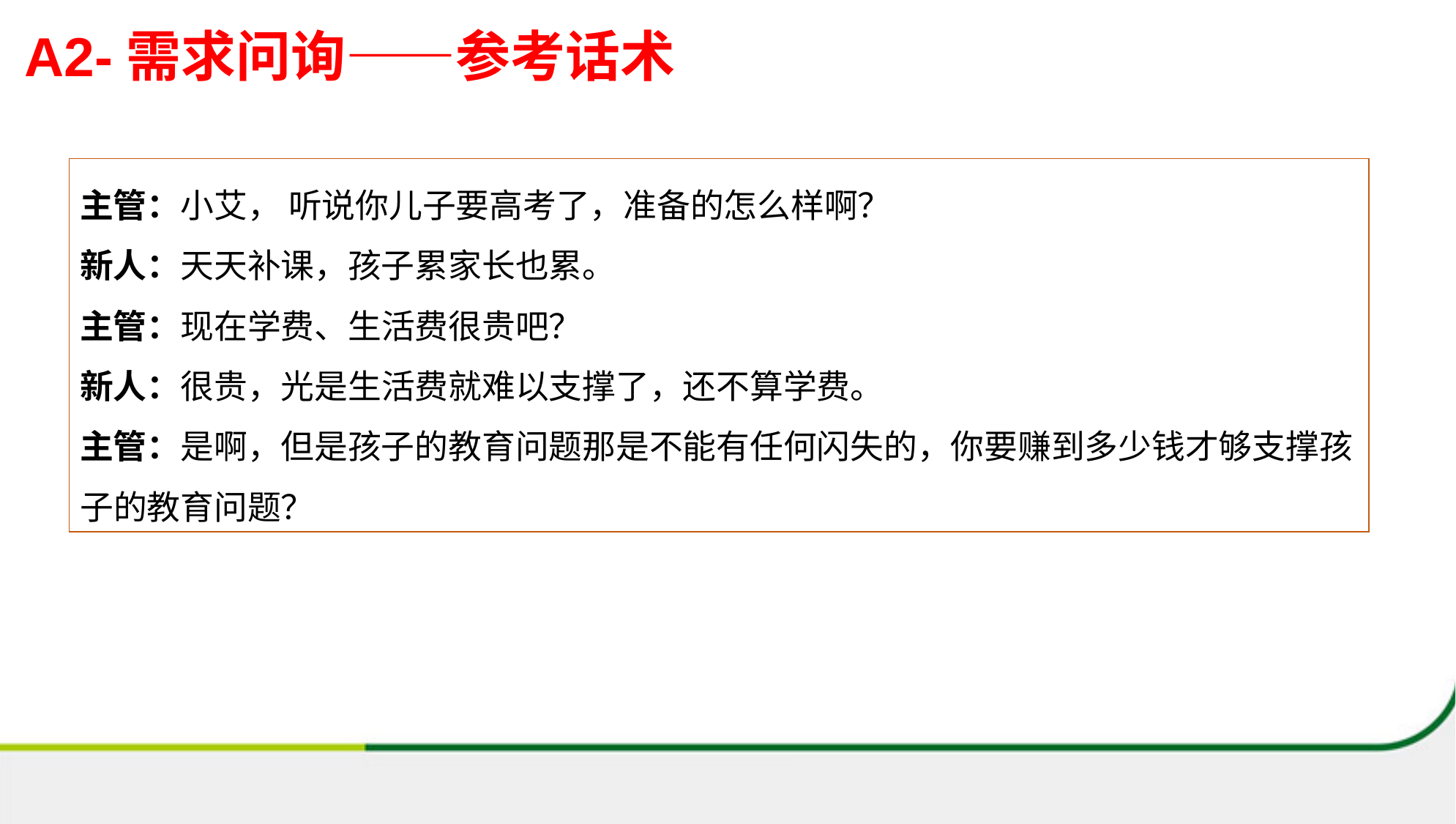

# A2-需求问询——参考话术
主管：小艾， 听说你儿子要高考了，准备的怎么样啊？
新人：天天补课，孩子累家长也累。
主管：现在学费、生活费很贵吧？
新人：很贵，光是生活费就难以支撑了，还不算学费。
主管：是啊，但是孩子的教育问题那是不能有任何闪失的，你要赚到多少钱才够支撑孩子的教育问题？